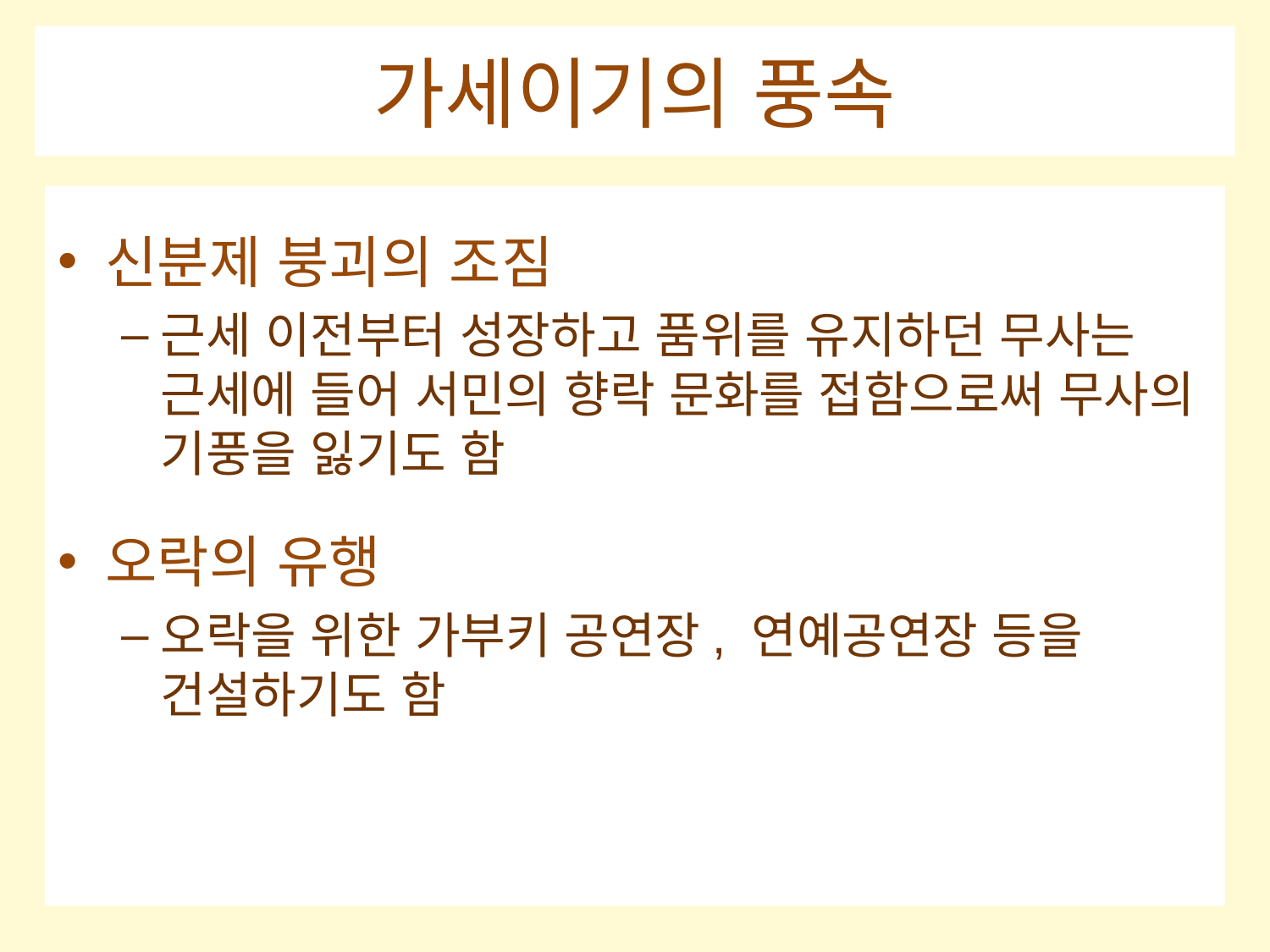

# 가세이기의 풍속
신분제 붕괴의 조짐
근세 이전부터 성장하고 품위를 유지하던 무사는 근세에 들어 서민의 향락 문화를 접함으로써 무사의 기풍을 잃기도 함
오락의 유행
오락을 위한 가부키 공연장, 연예공연장 등을 건설하기도 함